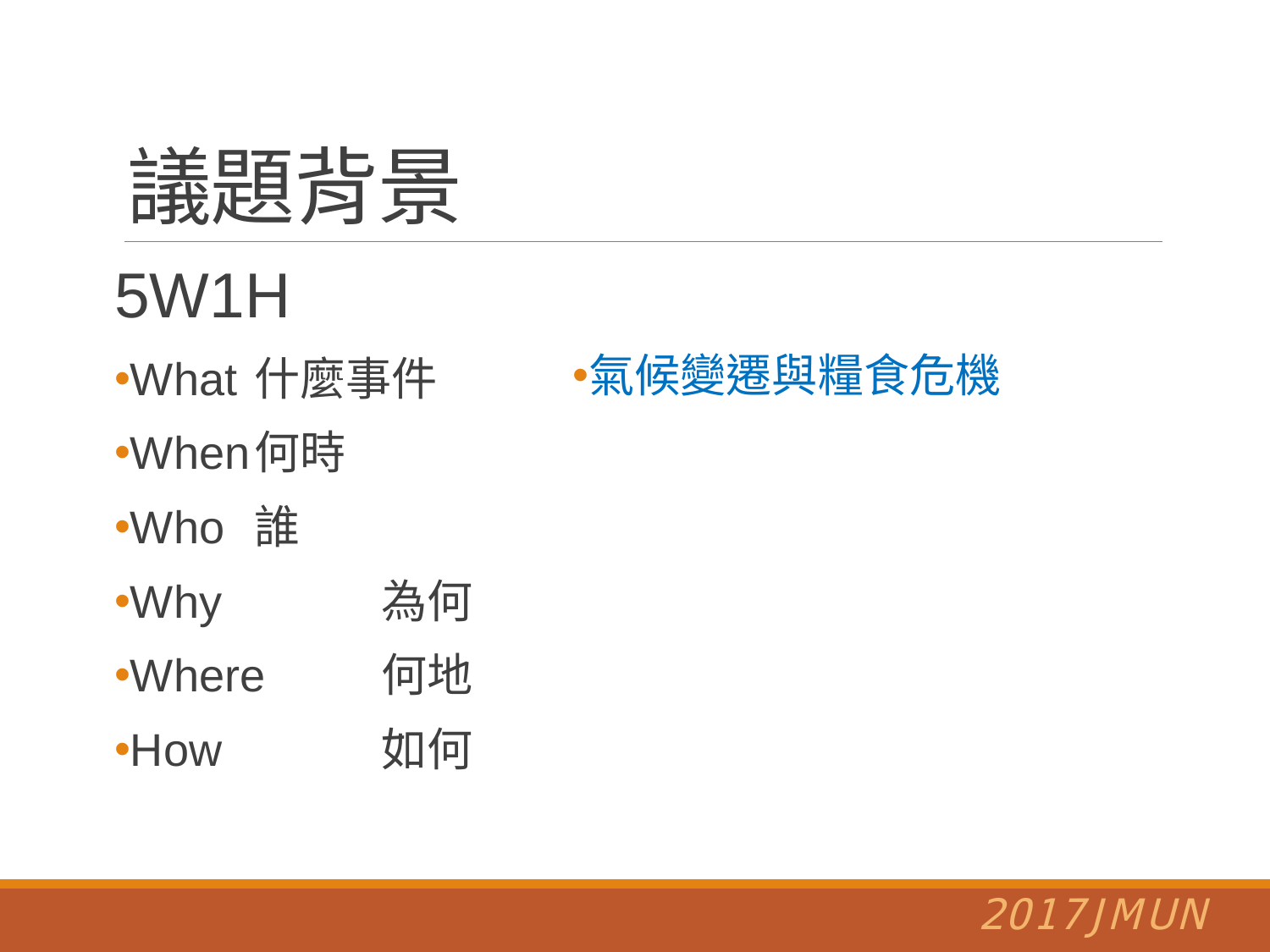

# 議題背景
5W1H
What 	什麼事件
When	何時
Who 	誰
Why 		為何
Where	何地
How		如何

氣候變遷與糧食危機

2017JMUN